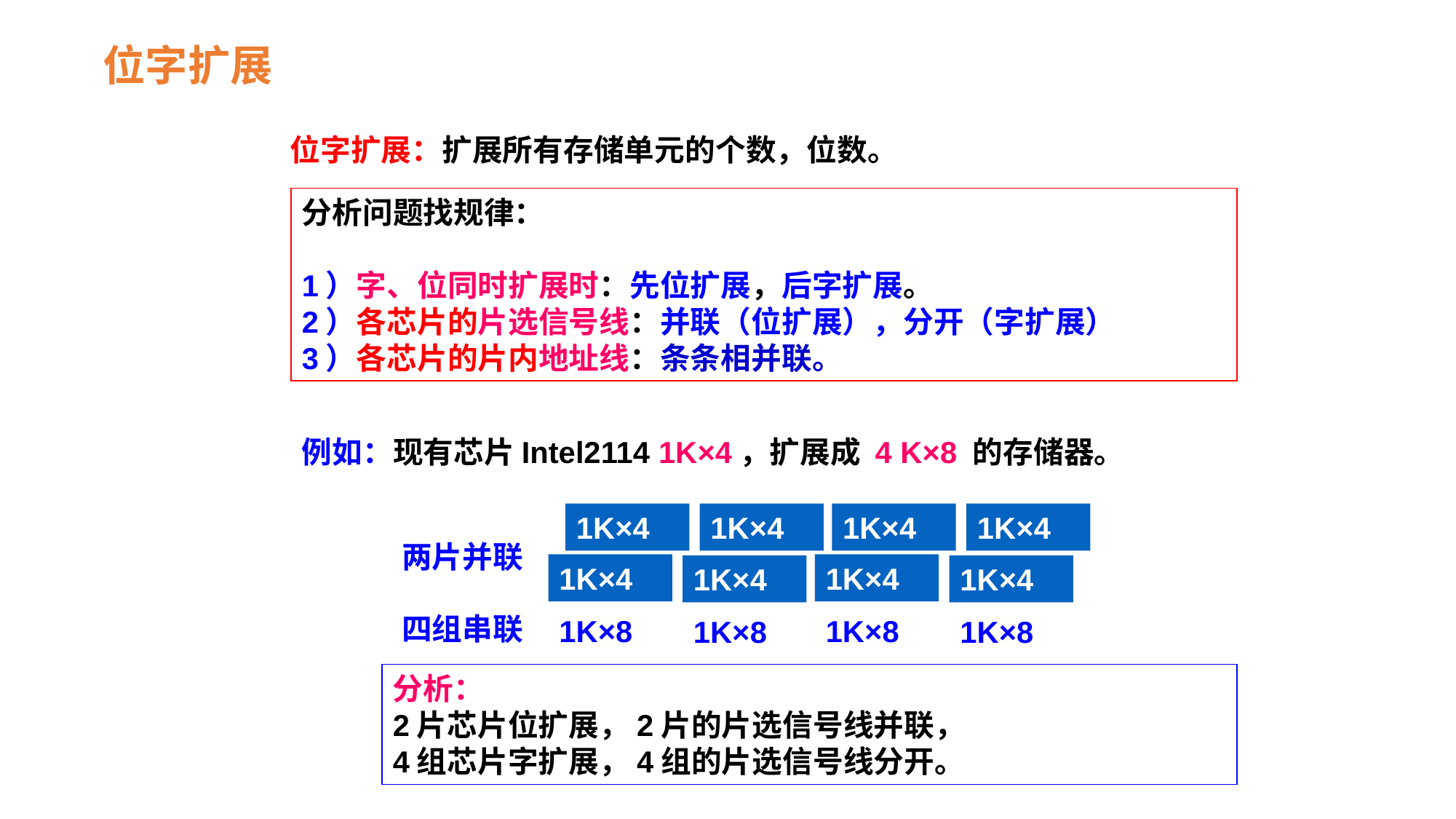

位字扩展
位字扩展：扩展所有存储单元的个数，位数。

分析问题找规律：

1）字、位同时扩展时：先位扩展，后字扩展。
2）各芯片的片选信号线：并联（位扩展），分开（字扩展）
3）各芯片的片内地址线：条条相并联。
例如：现有芯片Intel2114 1K×4，扩展成 4 K×8 的存储器。

1K×4
1K×4
1K×4
1K×4
两片并联

四组串联
1K×4
1K×4
1K×4
1K×4
1K×8
1K×8
1K×8
1K×8
分析：
2片芯片位扩展，2片的片选信号线并联，
4组芯片字扩展，4组的片选信号线分开。